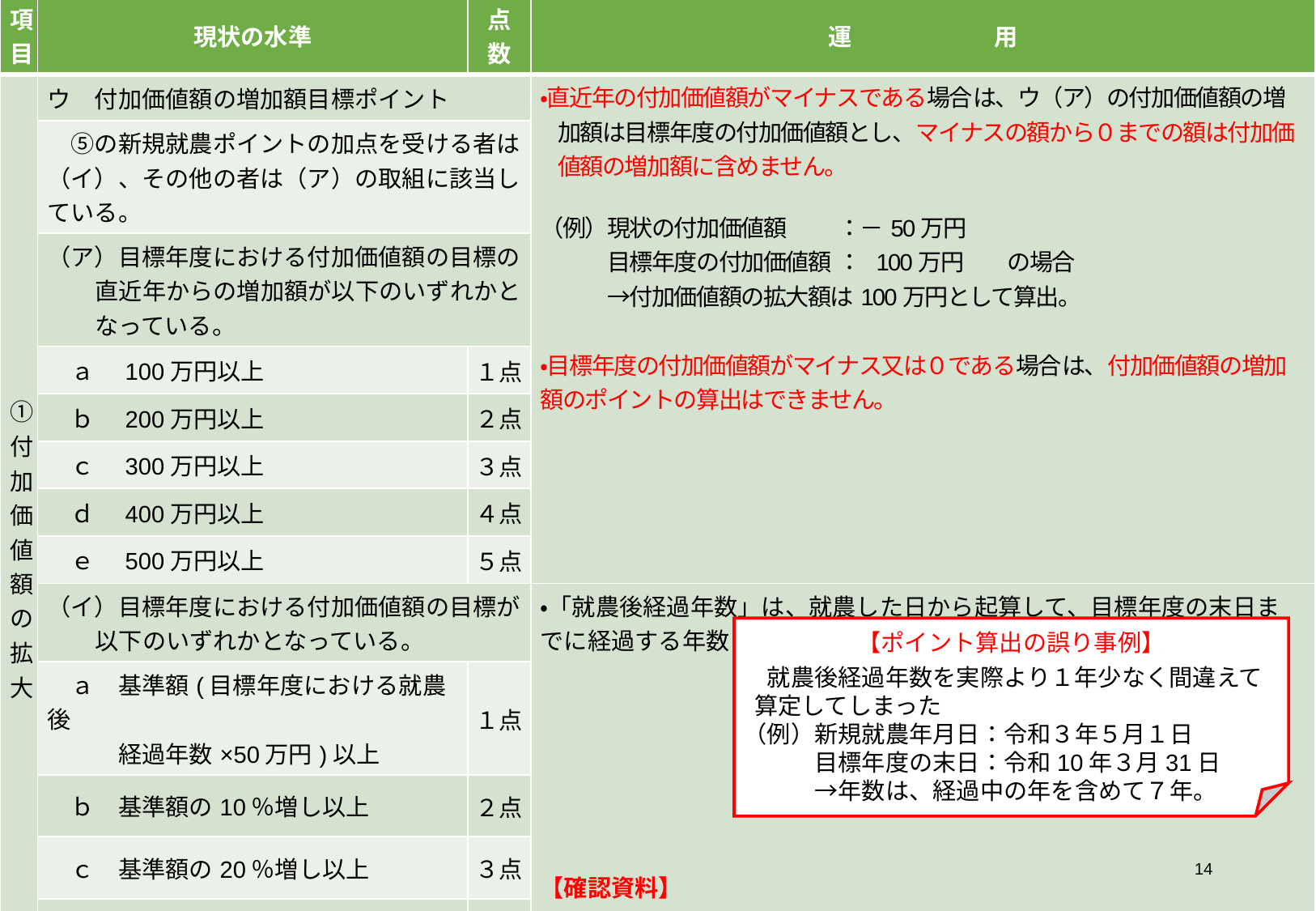

| 項目 | 現状の水準 | 点数 | 運　　　　　　用 |
| --- | --- | --- | --- |
| ①付加価値額の拡大 | ウ　付加価値額の増加額目標ポイント |  | ・直近年の付加価値額がマイナスである場合は、ウ（ア）の付加価値額の増加額は目標年度の付加価値額とし、マイナスの額から０までの額は付加価値額の増加額に含めません。 （例）現状の付加価値額　　 ：－50万円 　　　目標年度の付加価値額 ： 100万円　　の場合 　　　→付加価値額の拡大額は100万円として算出。 　　 ・目標年度の付加価値額がマイナス又は０である場合は、付加価値額の増加 額のポイントの算出はできません。 |
|  | ⑤の新規就農ポイントの加点を受ける者は（イ）、その他の者は（ア）の取組に該当している。 |  |  |
|  | （ア）目標年度における付加価値額の目標の直近年からの増加額が以下のいずれかとなっている。 |  |  |
|  | ａ　100万円以上 | １点 |  |
|  | ｂ　200万円以上 | ２点 |  |
|  | ｃ　300万円以上 | ３点 |  |
|  | ｄ　400万円以上 | ４点 |  |
|  | ｅ　500万円以上 | ５点 |  |
|  | （イ）目標年度における付加価値額の目標が以下のいずれかとなっている。 |  | ・「就農後経過年数」は、就農した日から起算して、目標年度の末日ま でに経過する年数（経過中の年を含む。）です。 【確認資料】 　決算書、税務申告書、従業員等名簿、認定就農計画書 等 |
|  | ａ　基準額(目標年度における就農後 　　　経過年数×50万円)以上 | １点 |  |
|  | ｂ　基準額の10％増し以上 | ２点 |  |
|  | ｃ　基準額の20％増し以上 | ３点 |  |
|  | ｄ　基準額の30％増し以上 | ４点 |  |
|  | ｅ　基準額の40％増し以上 | ５点 |  |
【ポイント算出の誤り事例】

　就農後経過年数を実際より１年少なく間違えて
 算定してしまった
（例）新規就農年月日：令和３年５月１日
　　　目標年度の末日：令和10年３月31日
　　　→年数は、経過中の年を含めて７年。
14